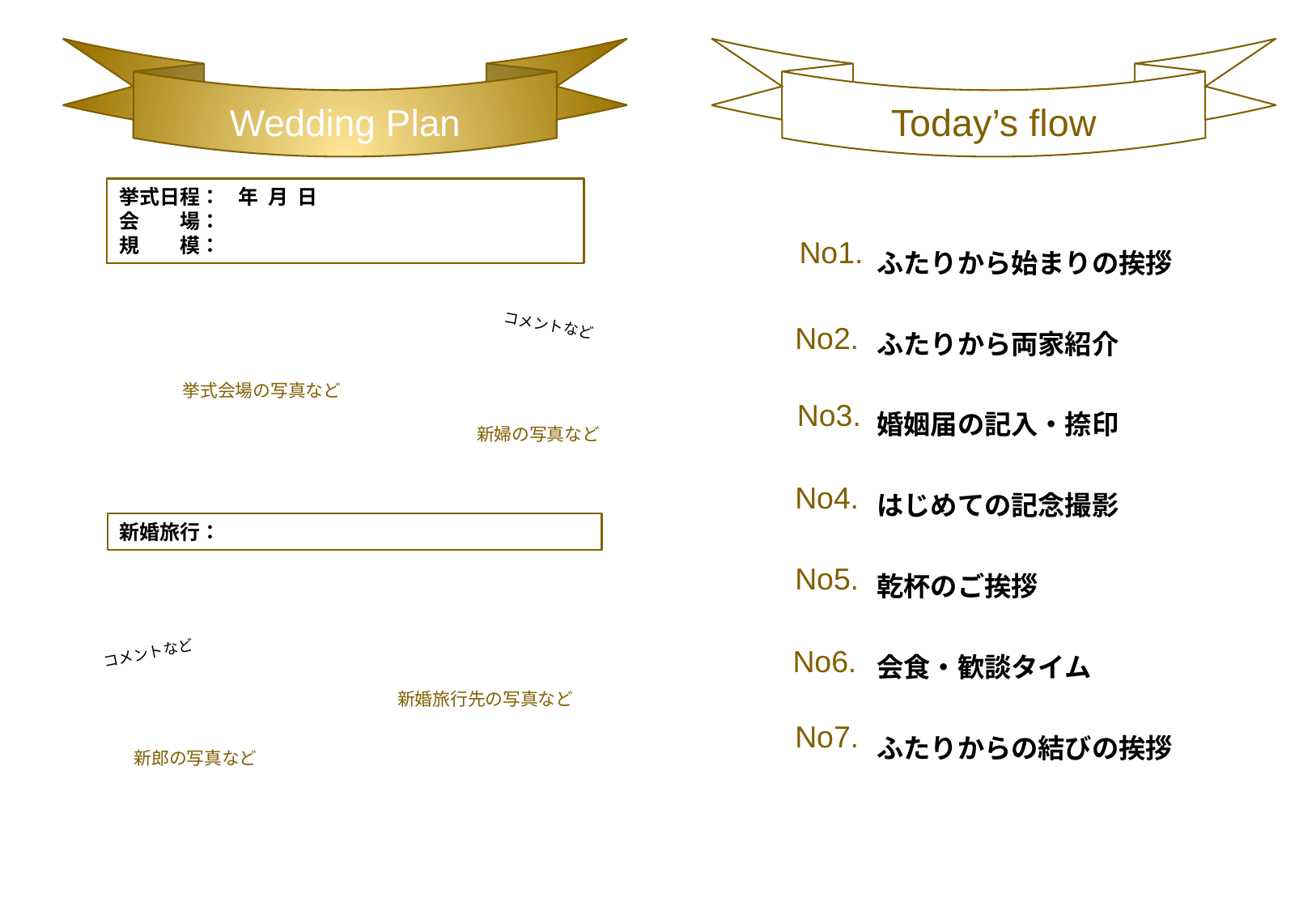

Wedding Plan
Today’s flow
挙式日程：    年  月  日
会　　場：
規　　模：
ふたりから始まりの挨拶
ふたりから両家紹介
婚姻届の記入・捺印
はじめての記念撮影
乾杯のご挨拶
会食・歓談タイム
ふたりからの結びの挨拶

No1.
コメントなど

No2.
挙式会場の写真など
新婦の写真など
No3.
No4.
新婚旅行：
No5.
No6.
コメントなど

新婚旅行先の写真など
新郎の写真など
No7.